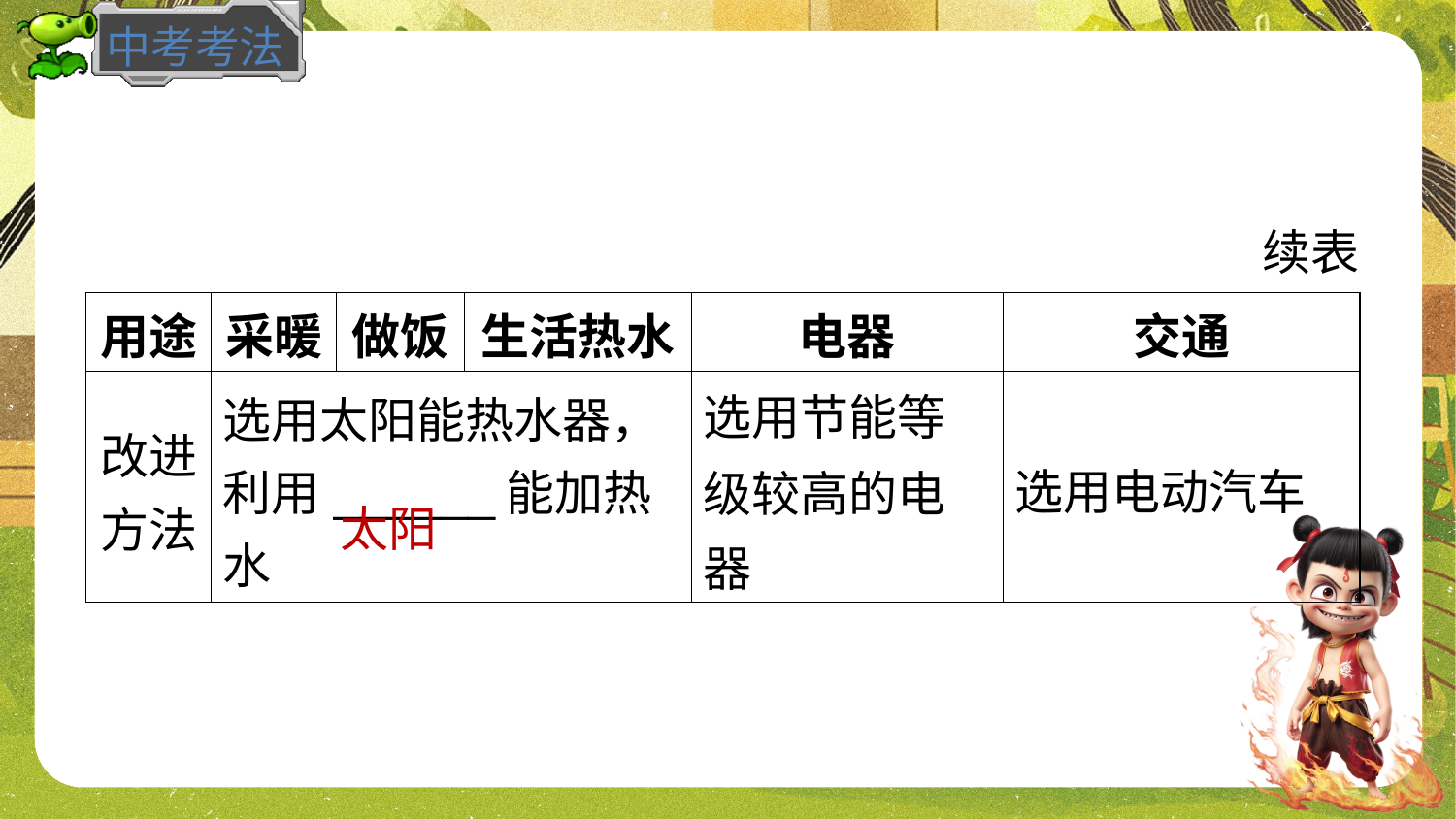

续表
| 用途 | 采暖 | 做饭 | 生活热水 | 电器 | 交通 |
| --- | --- | --- | --- | --- | --- |
| 改进 方法 | 选用太阳能热水器， 利用\_\_\_\_\_\_能加热水 |  |  | 选用节能等 级较高的电 器 | 选用电动汽车 |
太阳